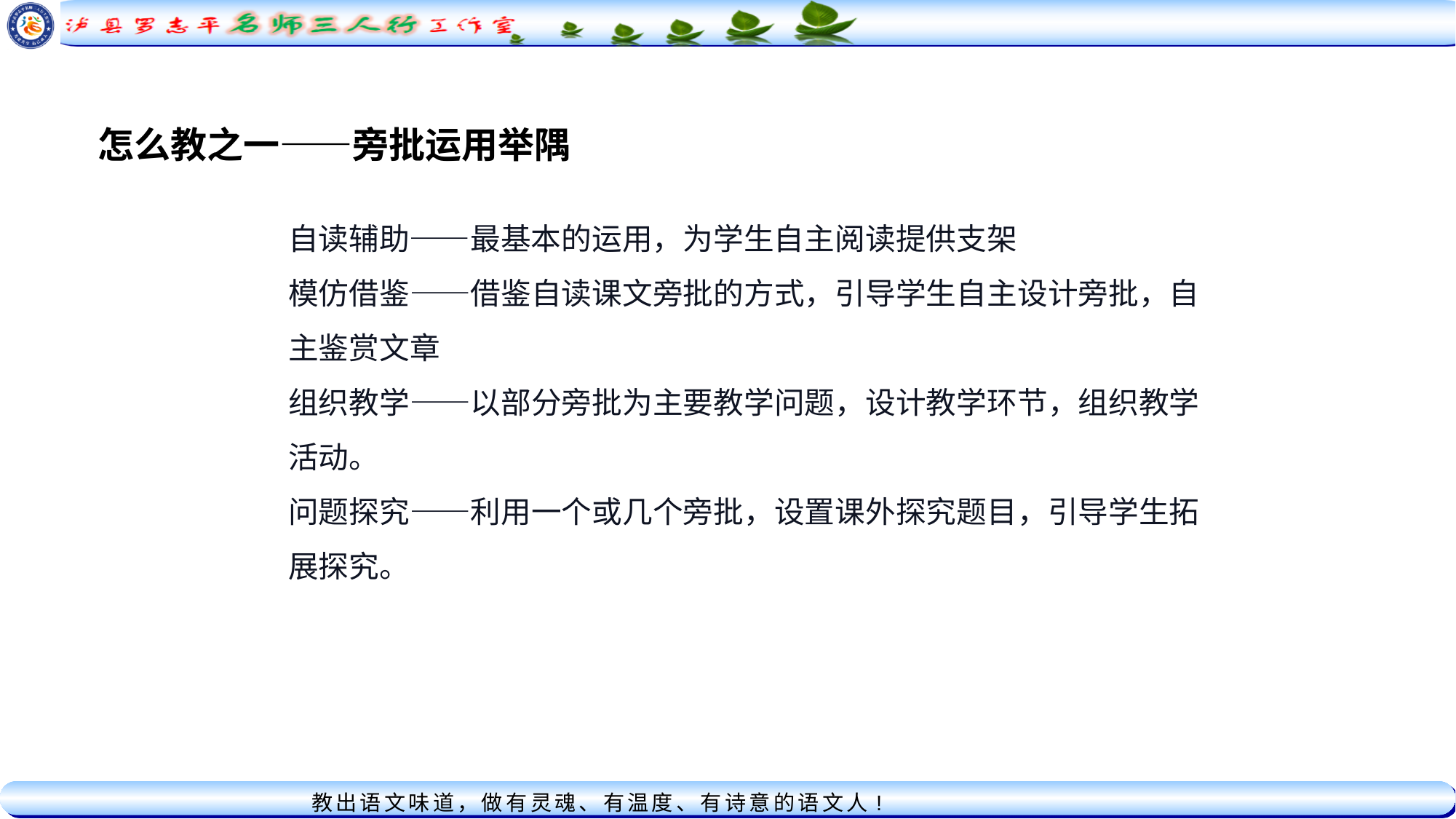

怎么教之一——旁批运用举隅

自读辅助——最基本的运用，为学生自主阅读提供支架
模仿借鉴——借鉴自读课文旁批的方式，引导学生自主设计旁批，自主鉴赏文章
组织教学——以部分旁批为主要教学问题，设计教学环节，组织教学活动。
问题探究——利用一个或几个旁批，设置课外探究题目，引导学生拓展探究。